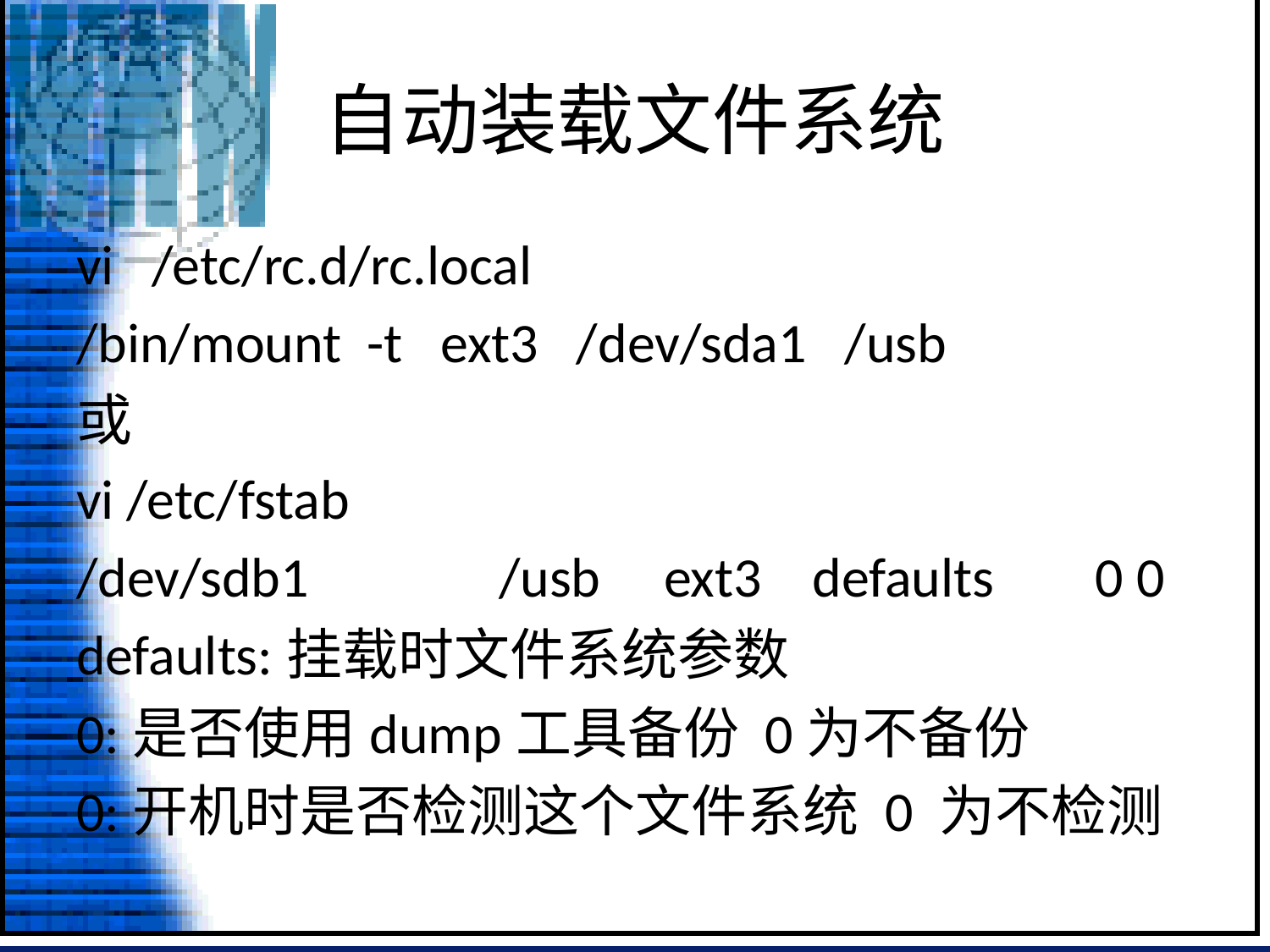

# 自动装载文件系统
vi   /etc/rc.d/rc.local
/bin/mount  -t   ext3   /dev/sda1   /usb
或
vi /etc/fstab
/dev/sdb1               /usb     ext3    defaults        0 0
defaults:挂载时文件系统参数
0:是否使用dump工具备份 0为不备份
0:开机时是否检测这个文件系统 0 为不检测